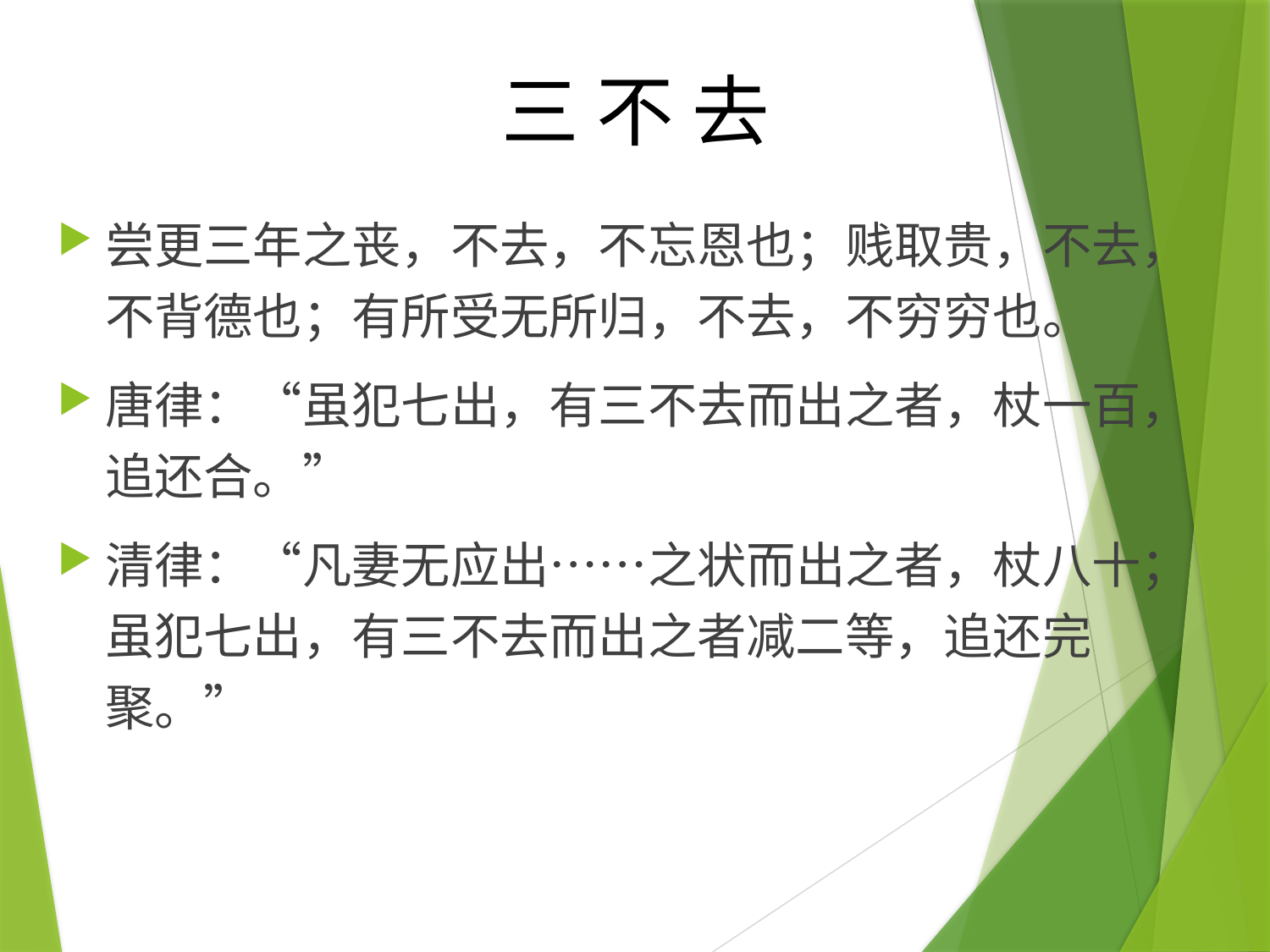

三 不 去
尝更三年之丧，不去，不忘恩也；贱取贵，不去，不背德也；有所受无所归，不去，不穷穷也。
唐律：“虽犯七出，有三不去而出之者，杖一百，追还合。”
清律：“凡妻无应出……之状而出之者，杖八十；虽犯七出，有三不去而出之者减二等，追还完聚。”